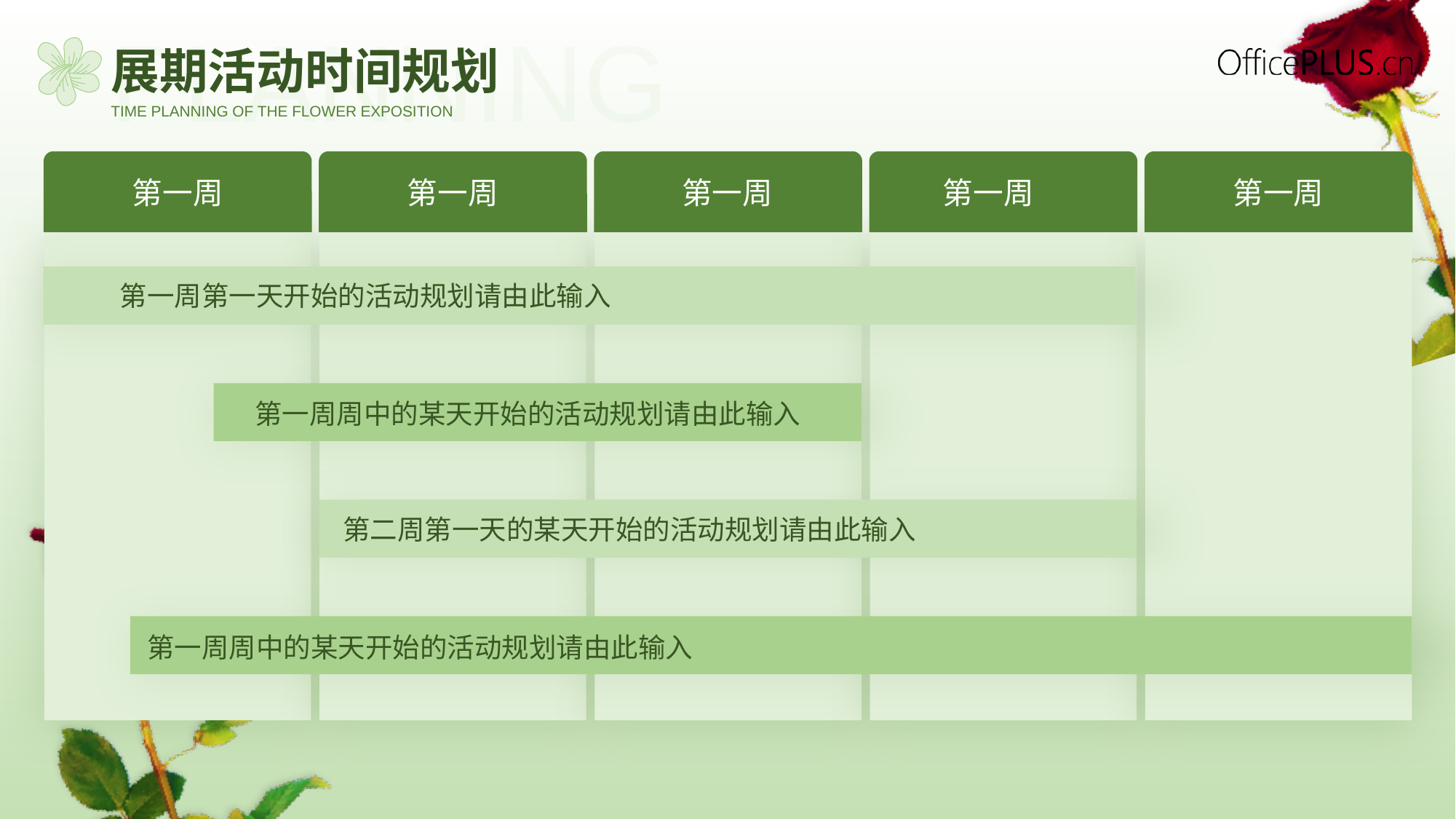

PLANNING
# 展期活动时间规划
TIME PLANNING OF THE FLOWER EXPOSITION

第一周
第一周
第一周
第一周
第一周

第一周第一天开始的活动规划请由此输入

第一周周中的某天开始的活动规划请由此输入

第二周第一天的某天开始的活动规划请由此输入

第一周周中的某天开始的活动规划请由此输入